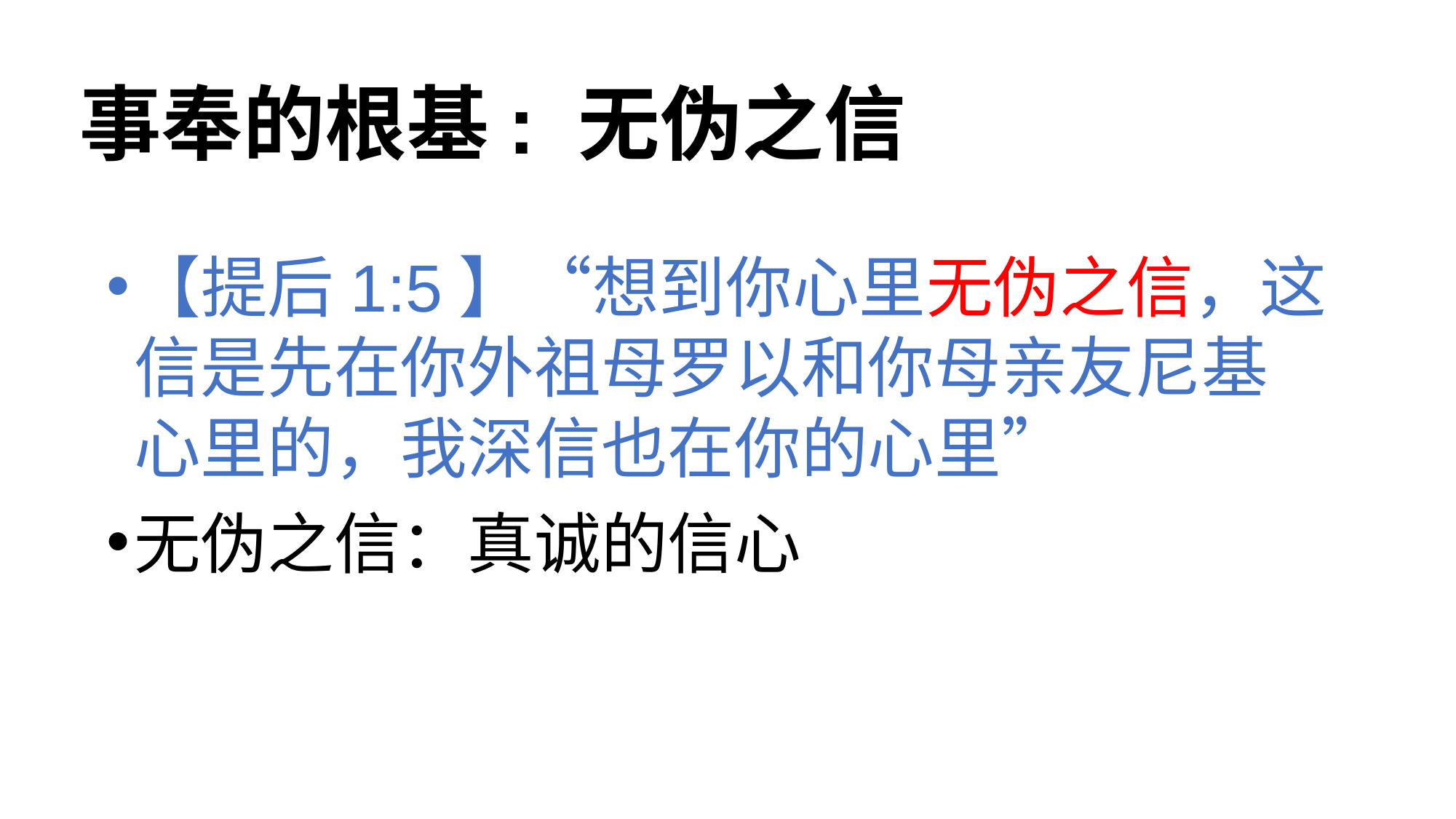

# 事奉的根基: 无伪之信
【提后1:5】“想到你心里无伪之信，这信是先在你外祖母罗以和你母亲友尼基心里的，我深信也在你的心里”
无伪之信：真诚的信心